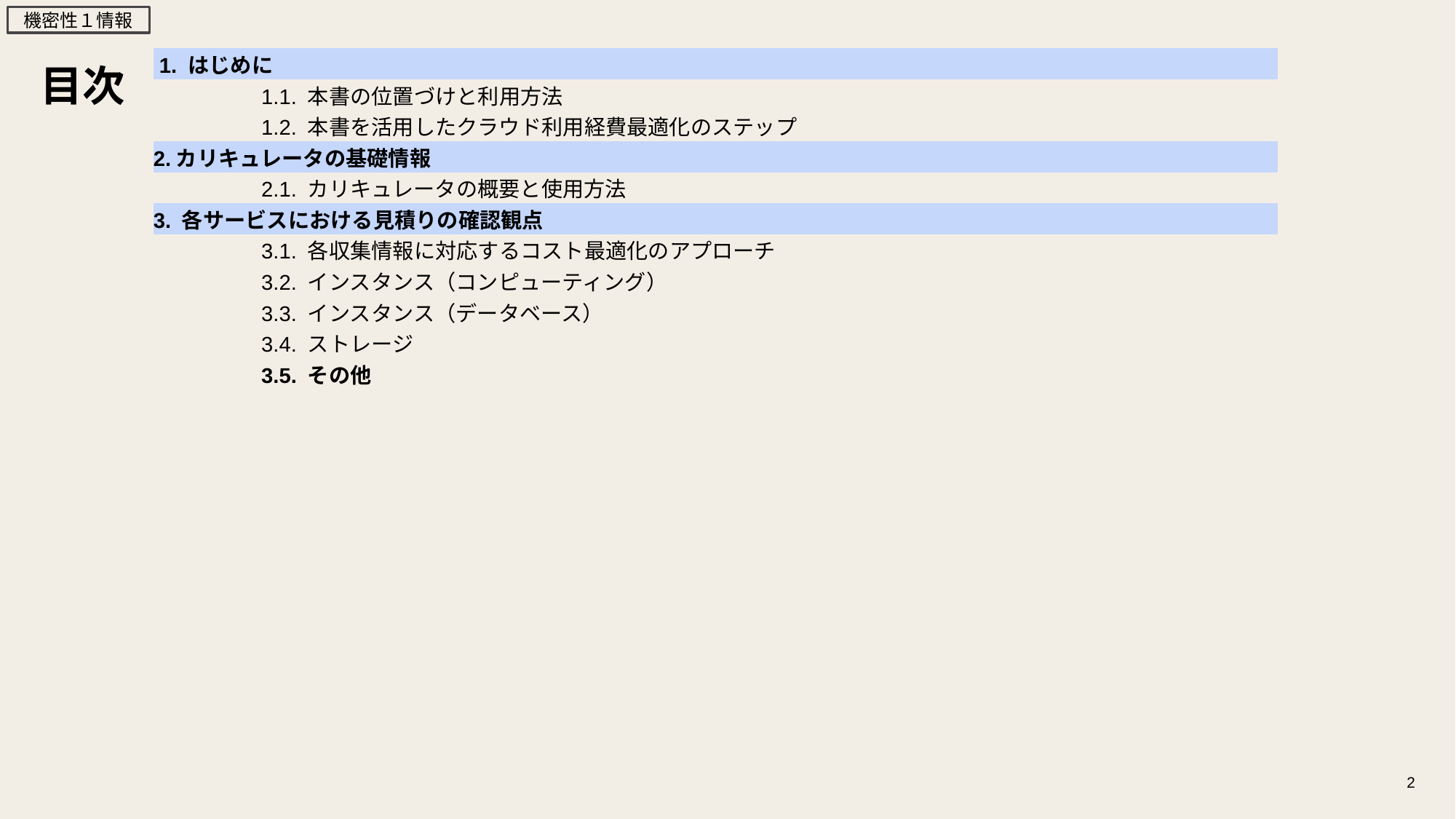

# 目次
| 1. はじめに |  |
| --- | --- |
|  | 1.1. 本書の位置づけと利用方法 |
|  | 1.2. 本書を活用したクラウド利用経費最適化のステップ |
| 2.カリキュレータの基礎情報 |  |
|  | 2.1. カリキュレータの概要と使用方法 |
| 3. 各サービスにおける見積りの確認観点 |  |
|  | 3.1. 各収集情報に対応するコスト最適化のアプローチ |
|  | 3.2. インスタンス（コンピューティング） |
|  | 3.3. インスタンス（データベース） |
|  | 3.4. ストレージ |
|  | 3.5. その他 |
2